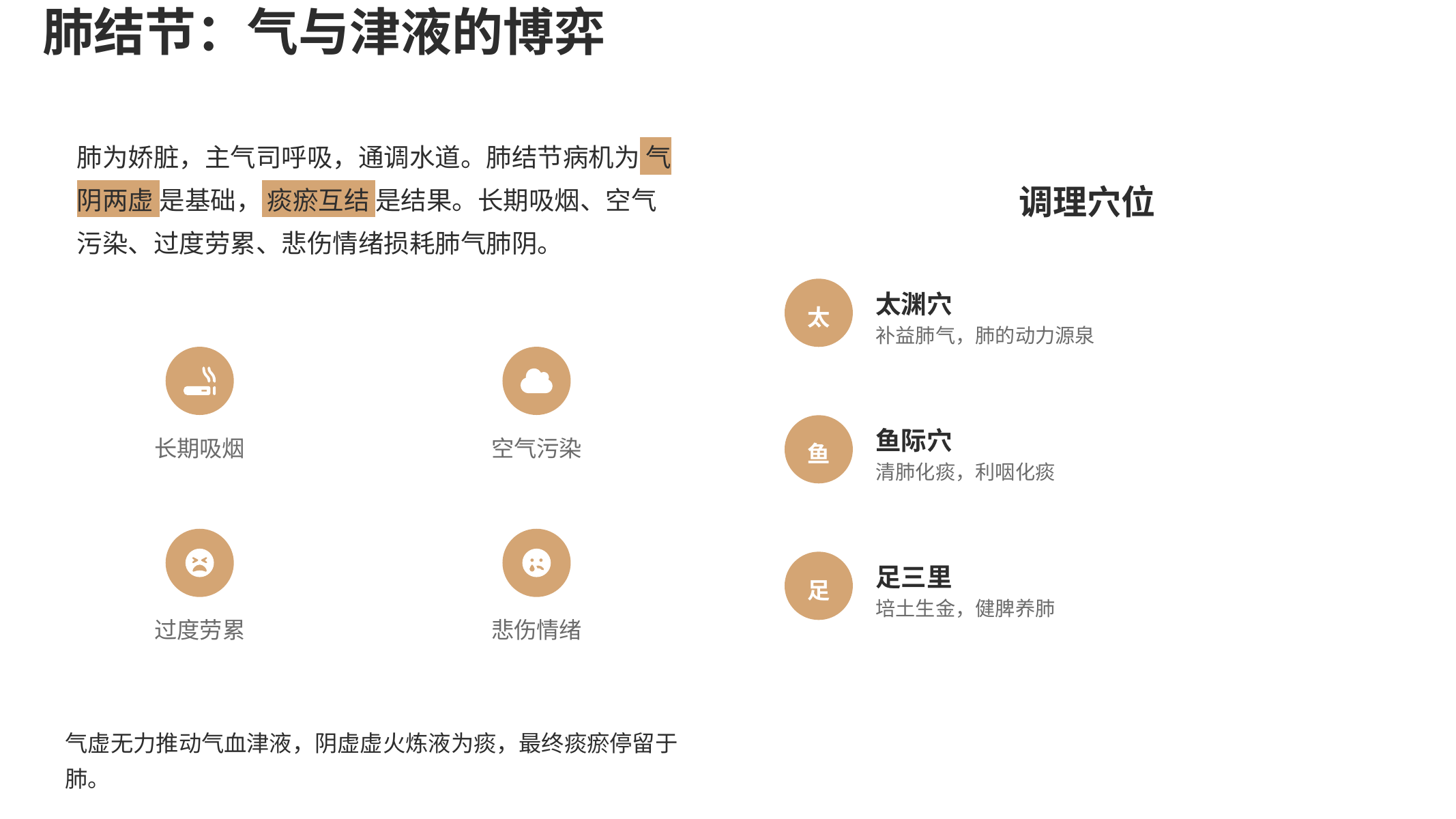

肺结节：气与津液的博弈

肺为娇脏，主气司呼吸，通调水道。肺结节病机为 气阴两虚 是基础， 痰瘀互结 是结果。长期吸烟、空气污染、过度劳累、悲伤情绪损耗肺气肺阴。
调理穴位

太渊穴
太
补益肺气，肺的动力源泉

鱼际穴
长期吸烟
空气污染
鱼
清肺化痰，利咽化痰

足三里
足
培土生金，健脾养肺
过度劳累
悲伤情绪

气虚无力推动气血津液，阴虚虚火炼液为痰，最终痰瘀停留于肺。